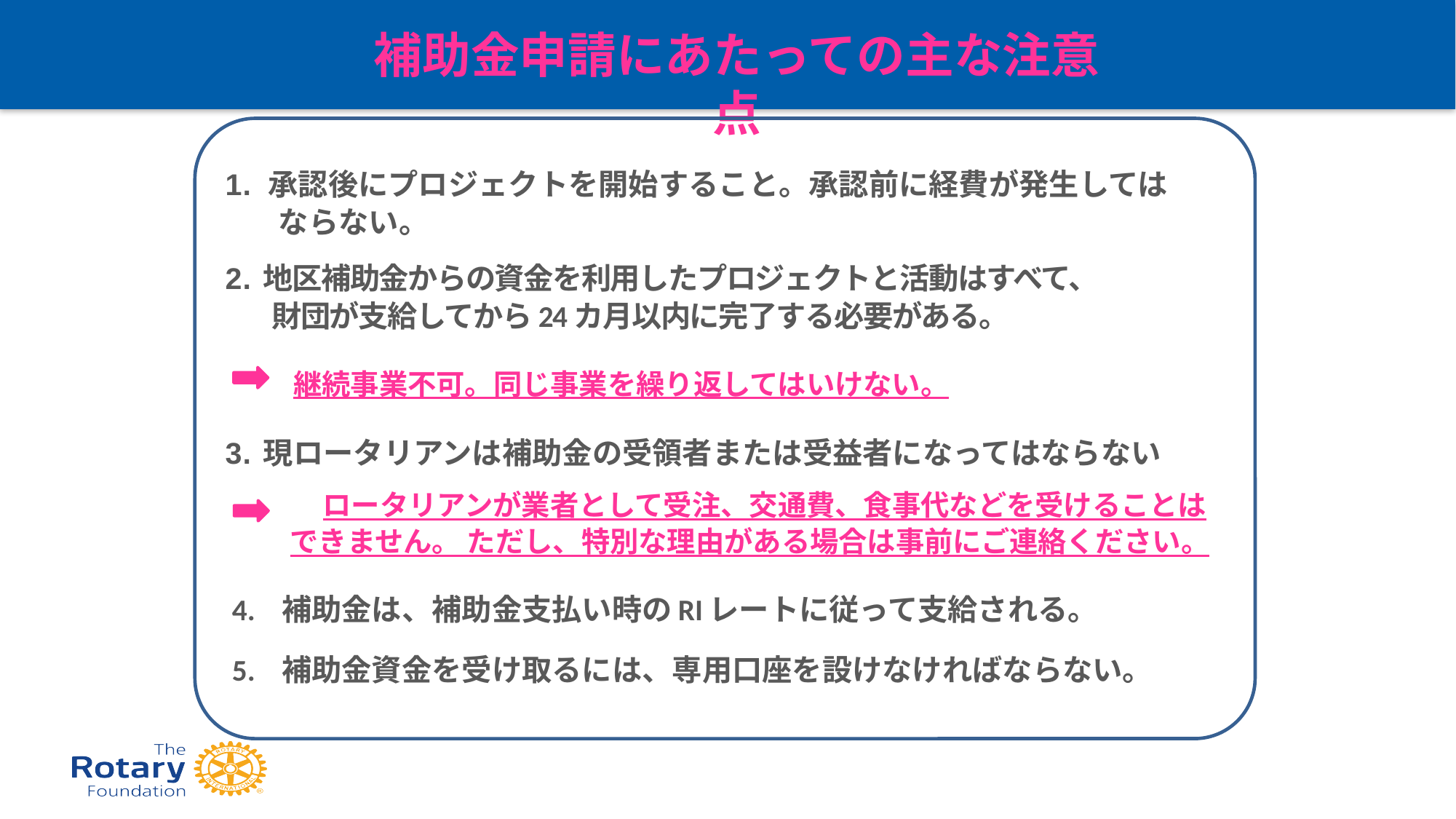

# 補助金申請にあたっての主な注意点

承認後にプロジェクトを開始すること。承認前に経費が発生しては
       ならない。

地区補助金からの資金を利用したプロジェクトと活動はすべて、
       財団が支給してから24カ月以内に完了する必要がある。

            継続事業不可。同じ事業を繰り返してはいけない。

現ロータリアンは補助金の受領者または受益者になってはならない

　　　　　　 ロータリアンが業者として受注、交通費、食事代などを受けることは
         できません。 ただし、特別な理由がある場合は事前にご連絡ください。

 4.   補助金は、補助金支払い時のRIレートに従って支給される。

 5.   補助金資金を受け取るには、専用口座を設けなければならない。